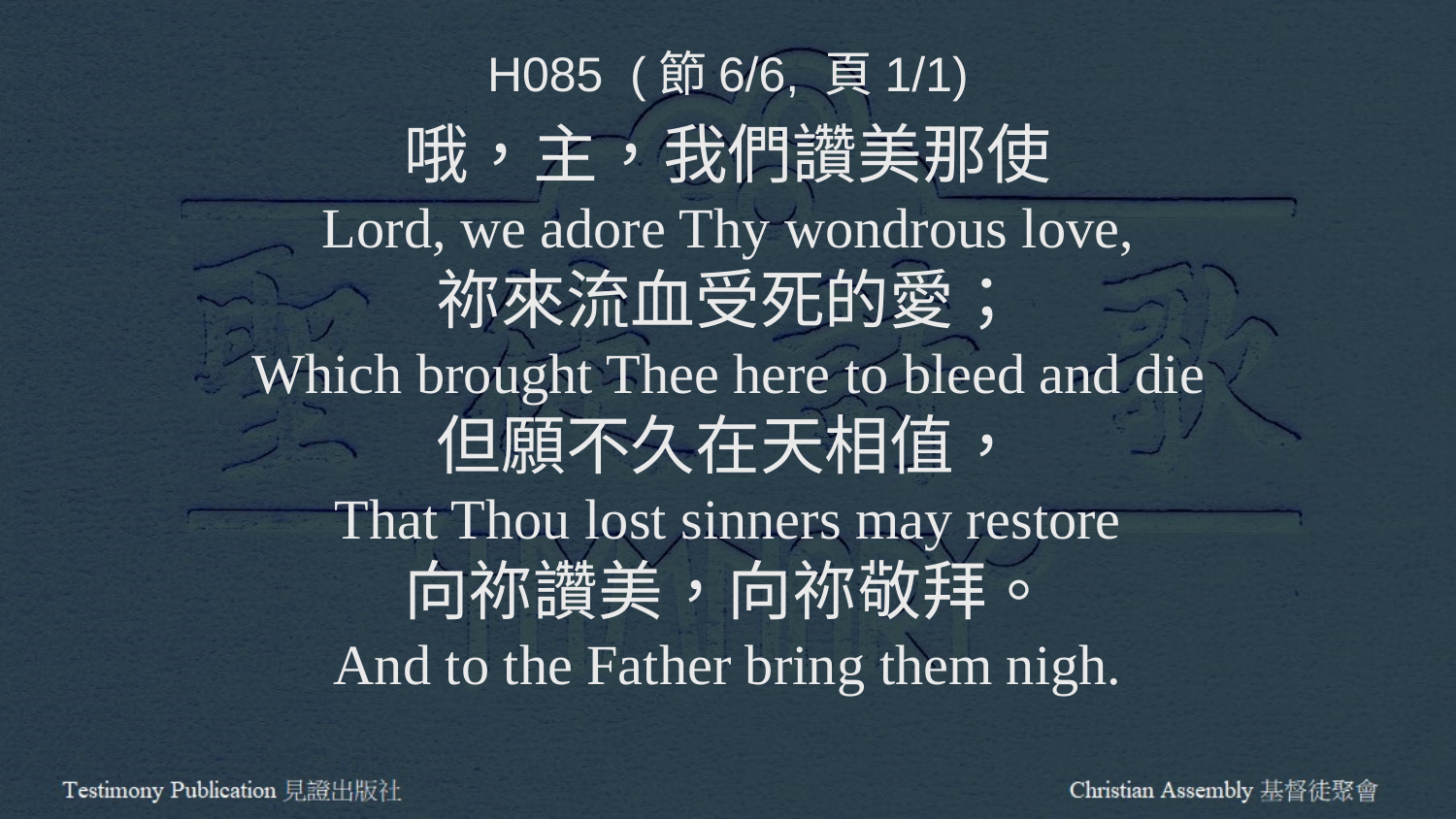

H085  (節6/6, 頁1/1)
哦，主，我們讚美那使
Lord, we adore Thy wondrous love,
祢來流血受死的愛；
Which brought Thee here to bleed and die
但願不久在天相值，
That Thou lost sinners may restore
向祢讚美，向祢敬拜。
And to the Father bring them nigh.